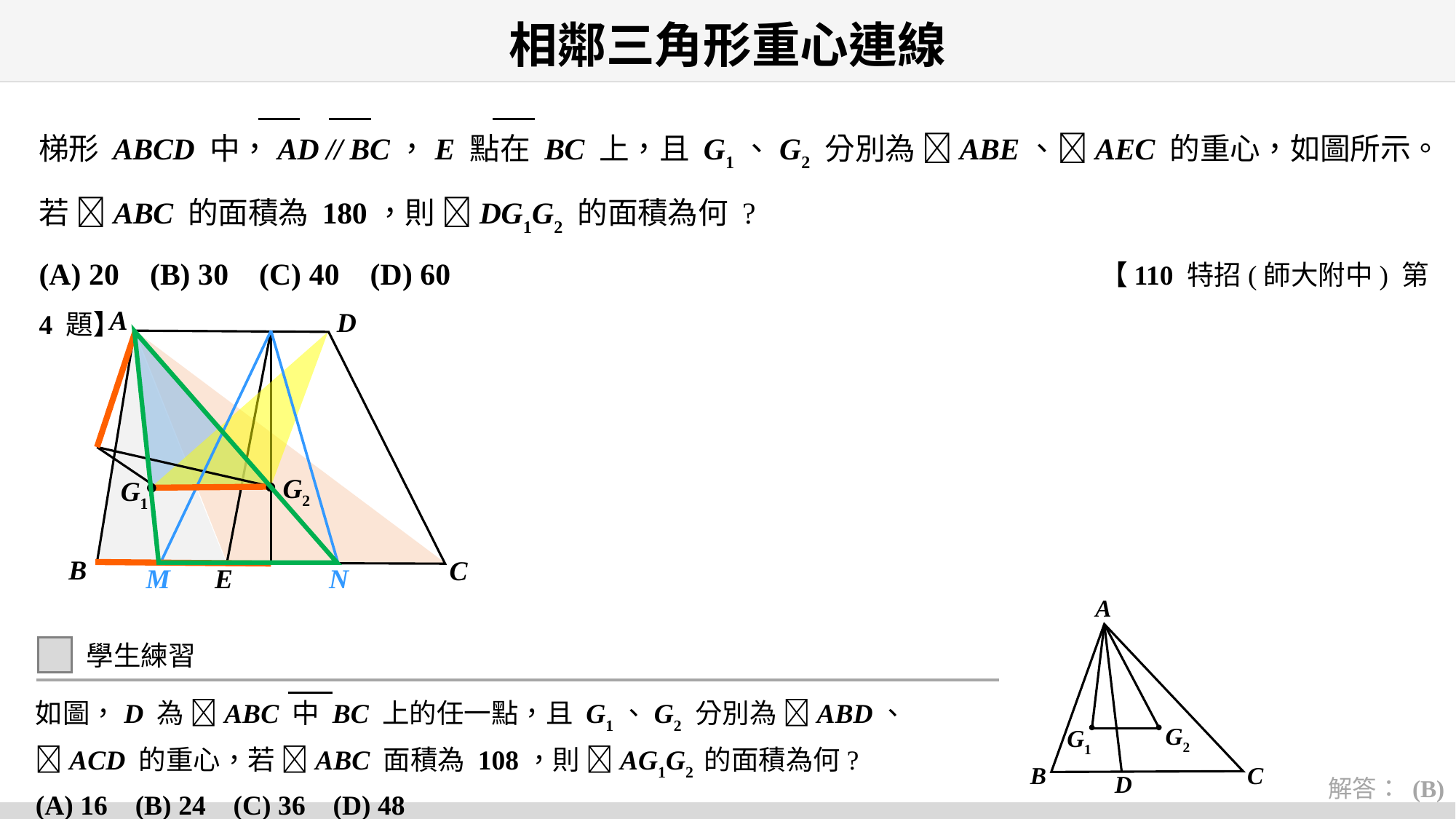

# 相鄰三角形重心連線
梯形 ABCD 中，AD // BC，E 點在 BC 上，且 G1、G2 分別為 ΔABE、ΔAEC 的重心，如圖所示。
若 ΔABC 的面積為 180，則 ΔDG1G2 的面積為何 ?
(A) 20    (B) 30    (C) 40    (D) 60                                                                                    【110 特招(師大附中) 第 4 題】
A
D

G2
G1

B
C
M
N
E
A

G2
G1

B
C
D
學生練習

如圖，D 為 ΔABC 中 BC 上的任一點，且 G1、G2 分別為 ΔABD、 ΔACD 的重心，若 ΔABC 面積為 108，則 ΔAG1G2 的面積為何?
(A) 16    (B) 24    (C) 36    (D) 48
解答： (B)